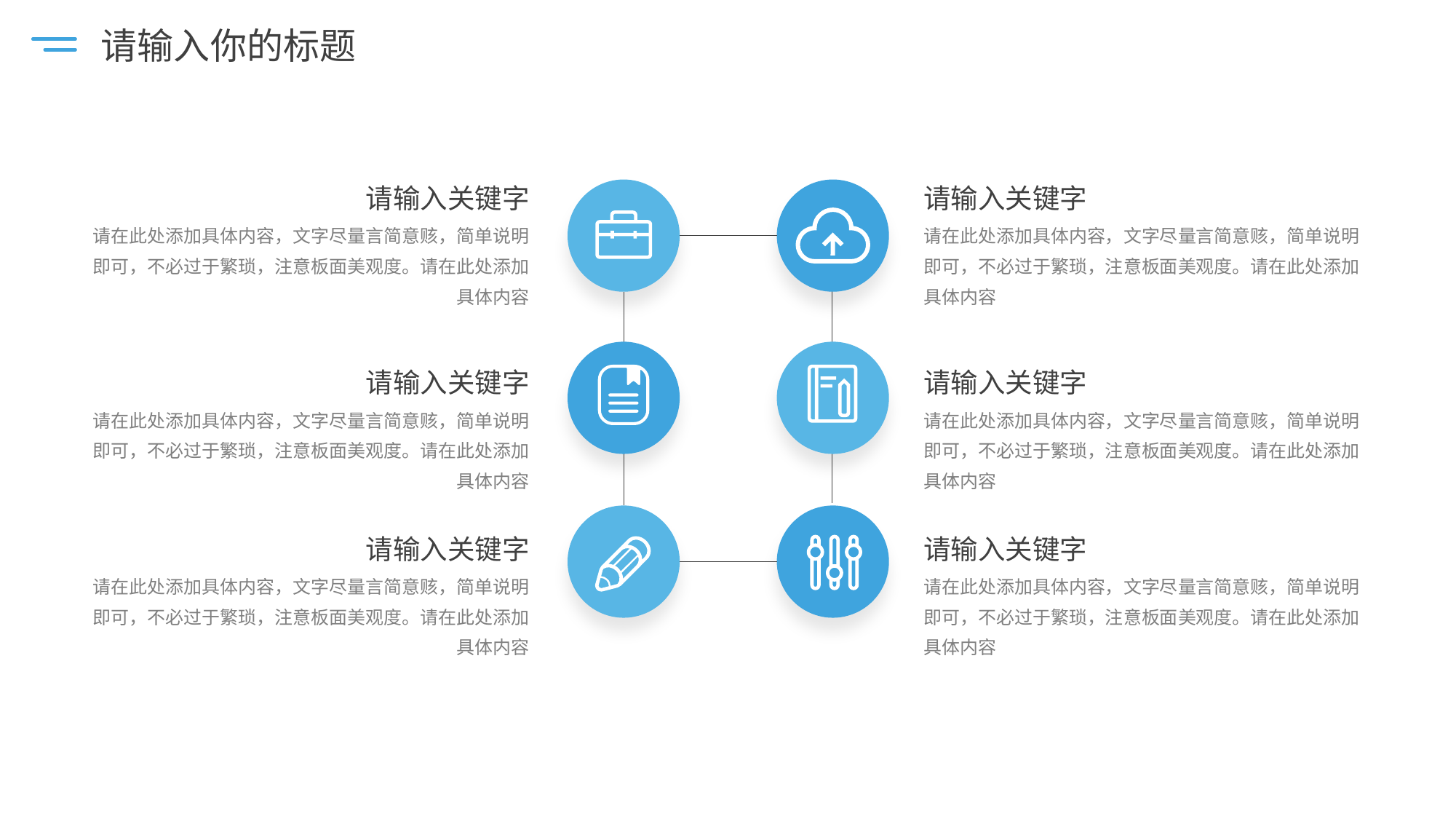

请输入你的标题
请输入关键字
请输入关键字

请在此处添加具体内容，文字尽量言简意赅，简单说明即可，不必过于繁琐，注意板面美观度。请在此处添加具体内容
请在此处添加具体内容，文字尽量言简意赅，简单说明即可，不必过于繁琐，注意板面美观度。请在此处添加具体内容

请输入关键字
请输入关键字

请在此处添加具体内容，文字尽量言简意赅，简单说明即可，不必过于繁琐，注意板面美观度。请在此处添加具体内容
请在此处添加具体内容，文字尽量言简意赅，简单说明即可，不必过于繁琐，注意板面美观度。请在此处添加具体内容

请输入关键字
请输入关键字

请在此处添加具体内容，文字尽量言简意赅，简单说明即可，不必过于繁琐，注意板面美观度。请在此处添加具体内容
请在此处添加具体内容，文字尽量言简意赅，简单说明即可，不必过于繁琐，注意板面美观度。请在此处添加具体内容